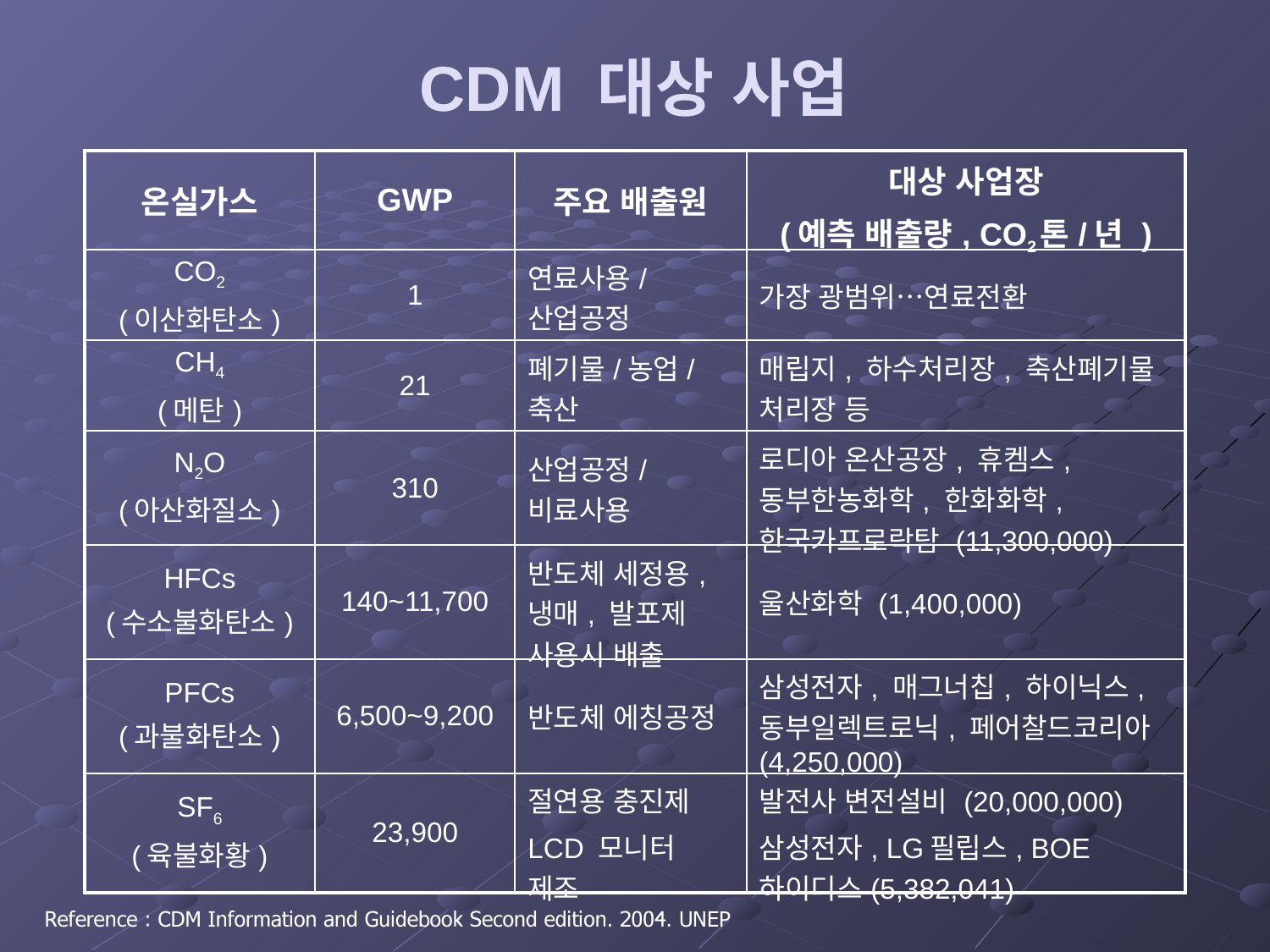

CDM 대상 사업
| 온실가스 | GWP | 주요 배출원 | 대상 사업장 (예측 배출량, CO2톤/년 ) |
| --- | --- | --- | --- |
| CO2 (이산화탄소) | 1 | 연료사용/산업공정 | 가장 광범위…연료전환 |
| CH4 (메탄) | 21 | 폐기물/농업/축산 | 매립지, 하수처리장, 축산폐기물 처리장 등 |
| N2O (아산화질소) | 310 | 산업공정/비료사용 | 로디아 온산공장, 휴켐스, 동부한농화학, 한화화학, 한국카프로락탐 (11,300,000) |
| HFCs (수소불화탄소) | 140~11,700 | 반도체 세정용, 냉매, 발포제 사용시 배출 | 울산화학 (1,400,000) |
| PFCs (과불화탄소) | 6,500~9,200 | 반도체 에칭공정 | 삼성전자, 매그너칩, 하이닉스, 동부일렉트로닉, 페어찰드코리아 (4,250,000) |
| SF6 (육불화황) | 23,900 | 절연용 충진제 LCD 모니터 제조 | 발전사 변전설비 (20,000,000) 삼성전자, LG필립스, BOE 하이디스(5,382,041) |
Reference : CDM Information and Guidebook Second edition. 2004. UNEP